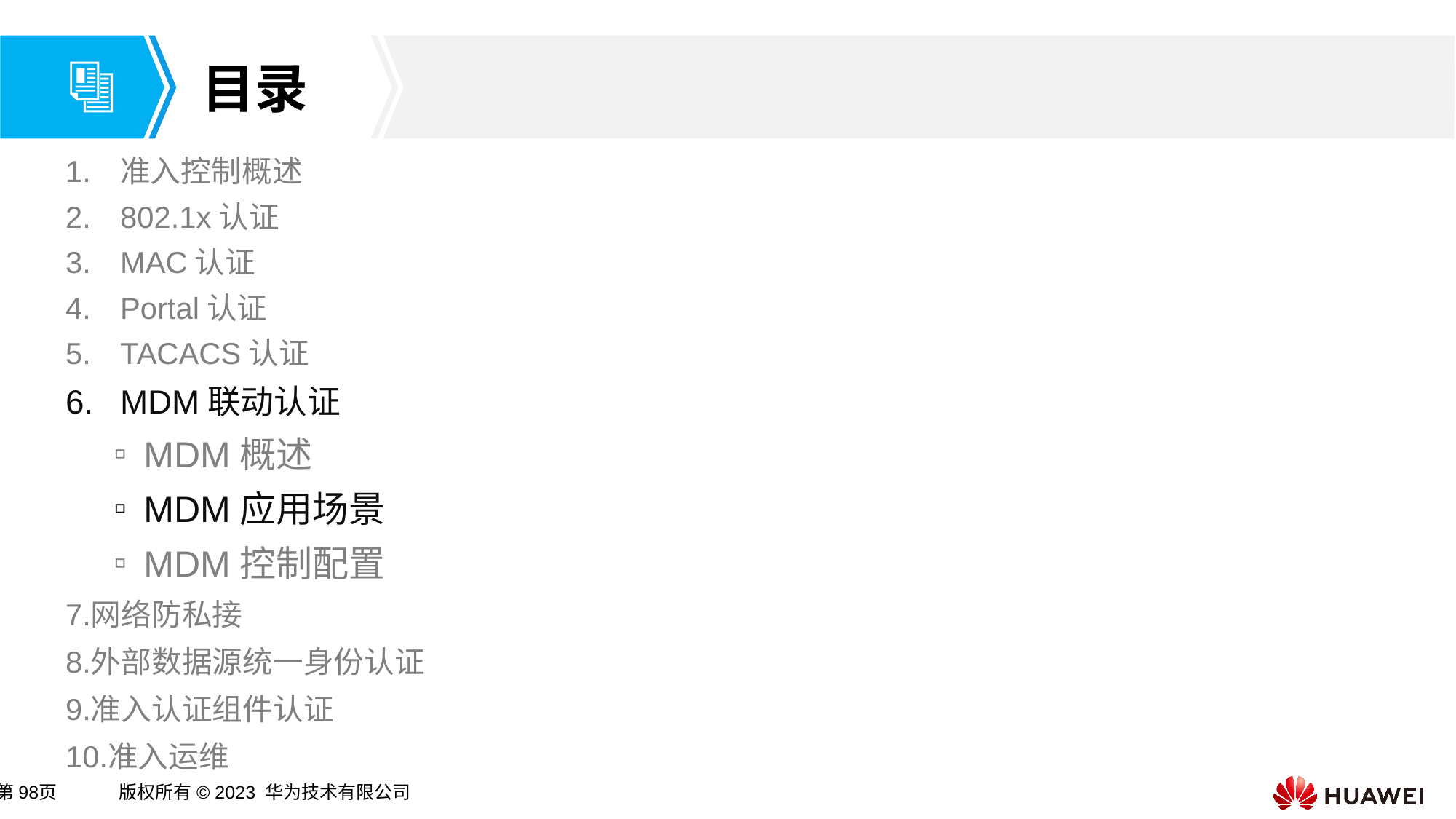

准入控制概述
802.1x认证
MAC认证
Portal认证
TACACS认证
MDM联动认证
MDM概述
MDM应用场景
MDM控制配置
网络防私接
外部数据源统一身份认证
准入认证组件认证
准入运维